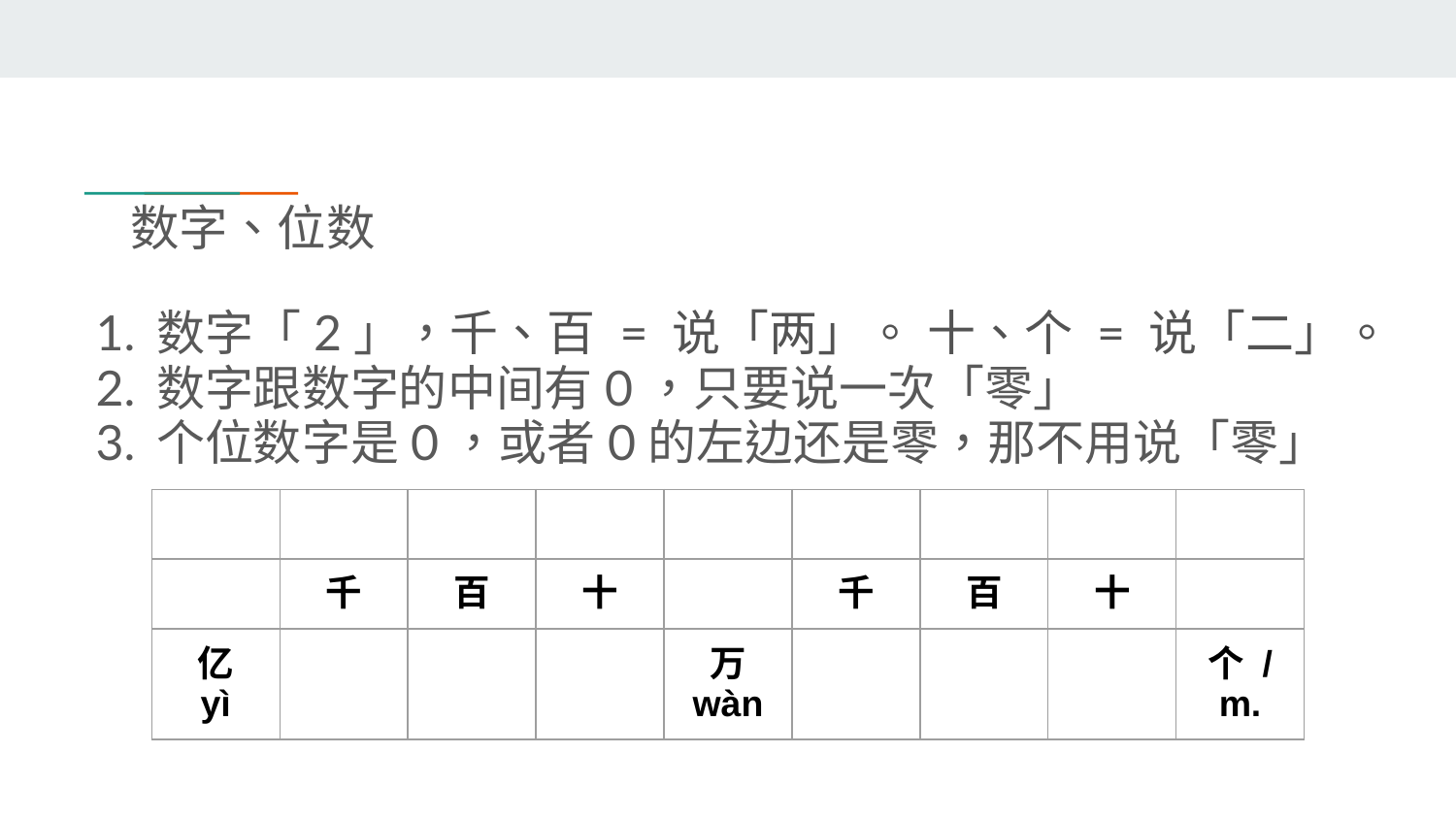

# 数字、位数

数字「2」，千、百 = 说「两」。 十、个 = 说「二」。
数字跟数字的中间有0，只要说一次「零」
个位数字是0，或者0的左边还是零，那不用说「零」
|  |  |  |  |  |  |  |  |  |
| --- | --- | --- | --- | --- | --- | --- | --- | --- |
|  | 千 | 百 | 十 |  | 千 | 百 | 十 |  |
| 亿 yì |  |  |  | 万 wàn |  |  |  | 个 / m. |